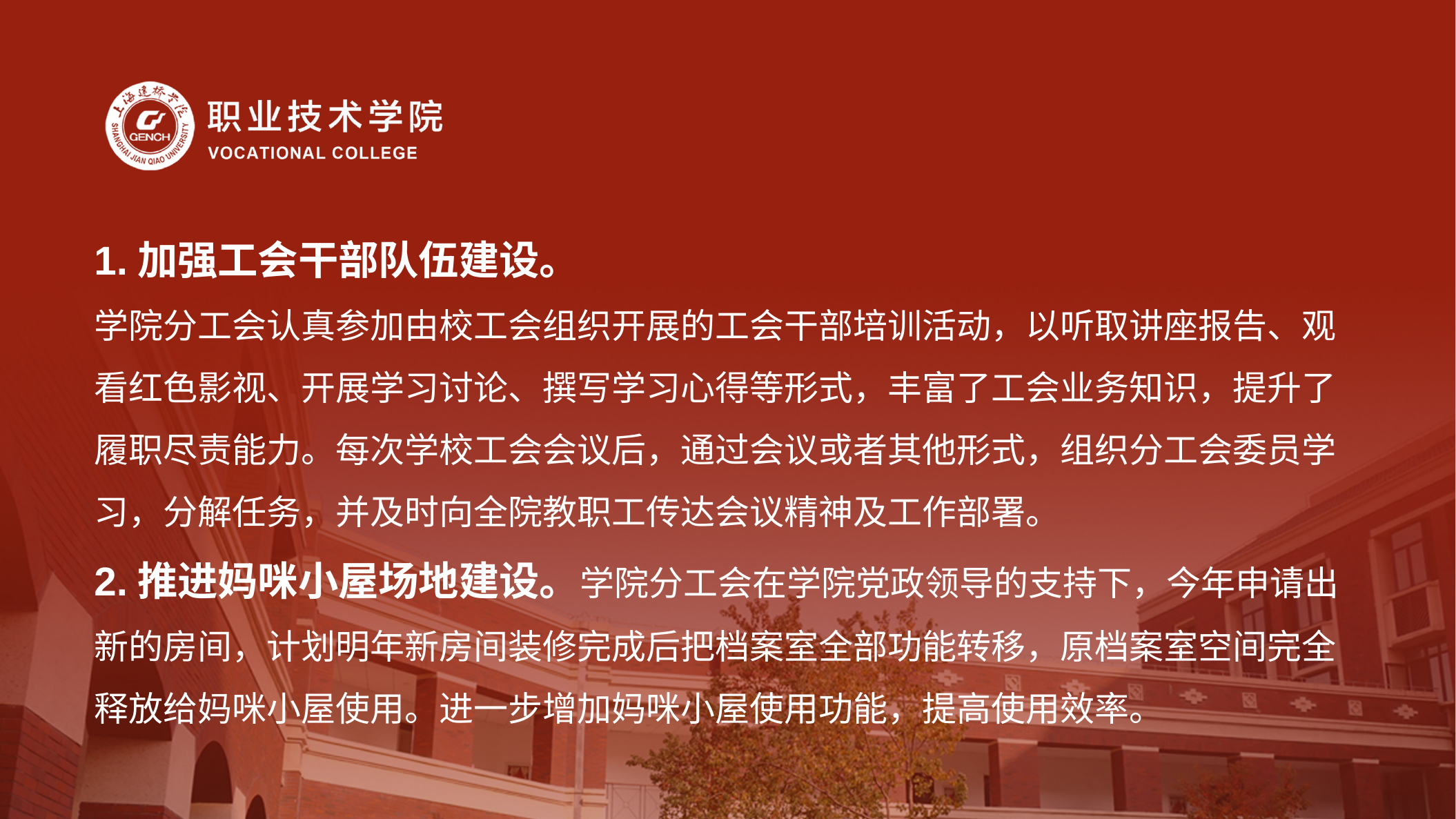

1.加强工会干部队伍建设。
学院分工会认真参加由校工会组织开展的工会干部培训活动，以听取讲座报告、观看红色影视、开展学习讨论、撰写学习心得等形式，丰富了工会业务知识，提升了履职尽责能力。每次学校工会会议后，通过会议或者其他形式，组织分工会委员学习，分解任务，并及时向全院教职工传达会议精神及工作部署。
2.推进妈咪小屋场地建设。学院分工会在学院党政领导的支持下，今年申请出新的房间，计划明年新房间装修完成后把档案室全部功能转移，原档案室空间完全释放给妈咪小屋使用。进一步增加妈咪小屋使用功能，提高使用效率。